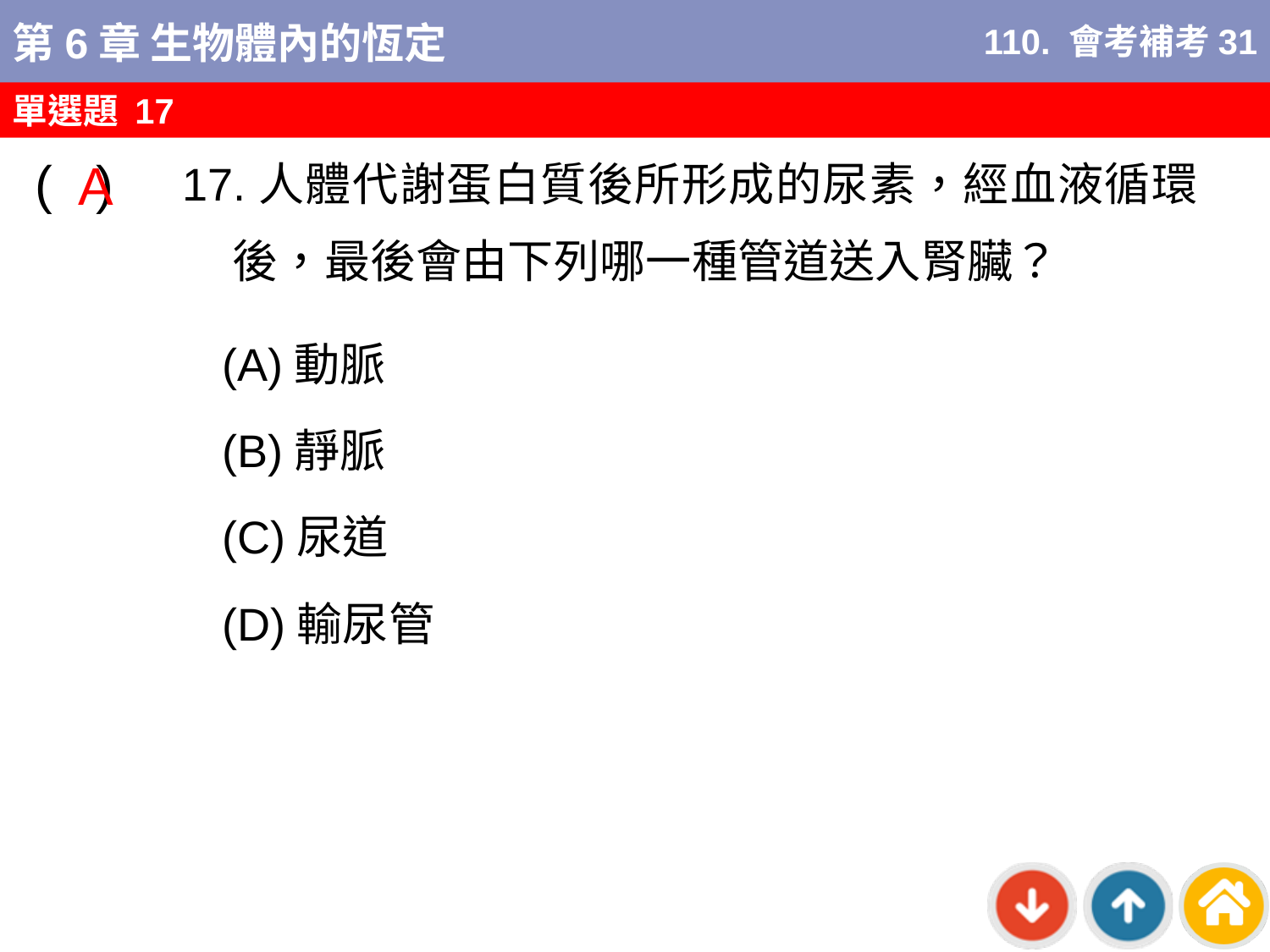

110. 會考補考31
單選題 17
A
17.人體代謝蛋白質後所形成的尿素，經血液循環後，最後會由下列哪一種管道送入腎臟？
(   )
(A)動脈
(B)靜脈
(C)尿道
(D)輸尿管